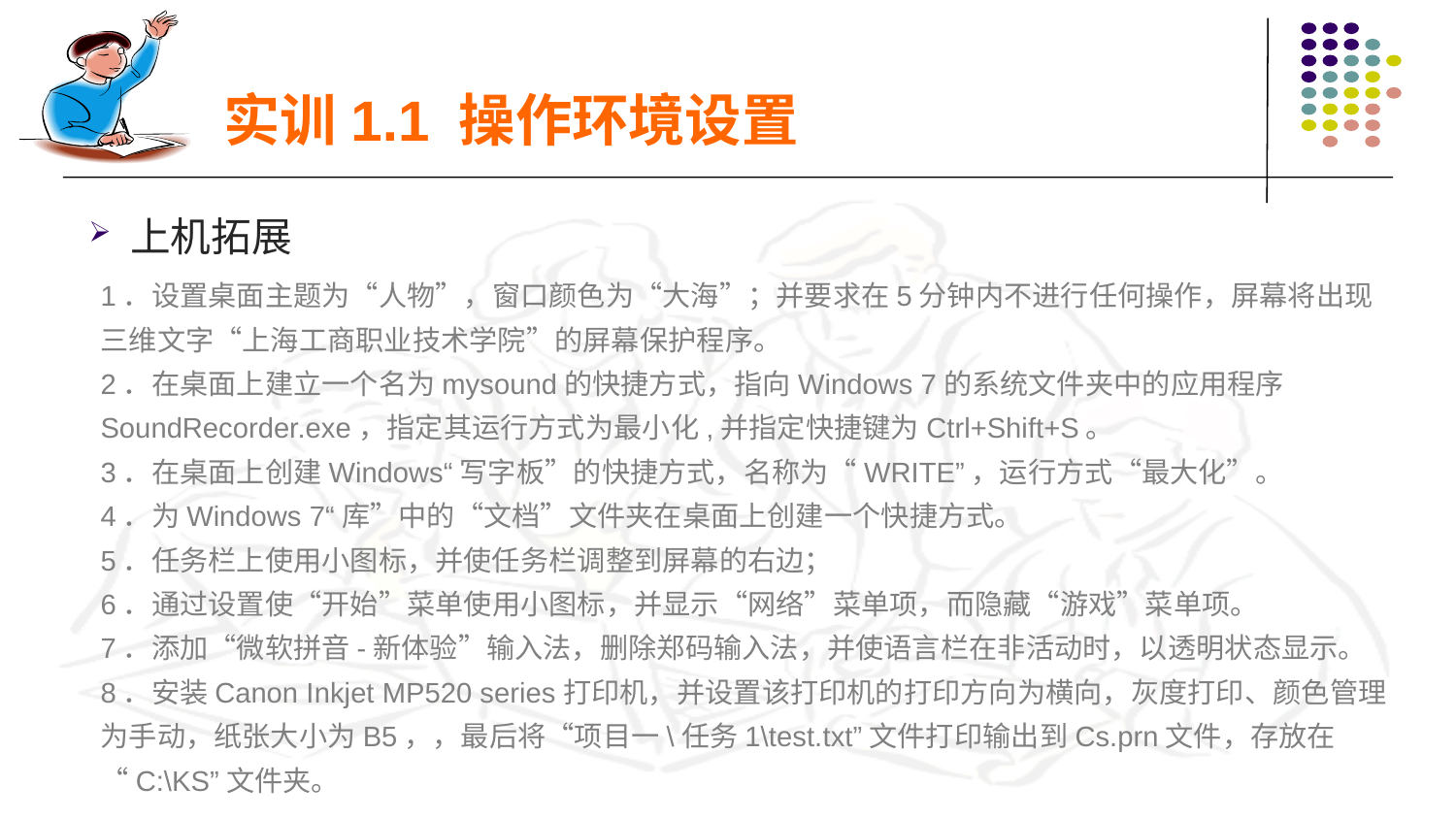

实训1.1 操作环境设置
 上机拓展
1．设置桌面主题为“人物”，窗口颜色为“大海”；并要求在5分钟内不进行任何操作，屏幕将出现三维文字“上海工商职业技术学院”的屏幕保护程序。
2．在桌面上建立一个名为mysound的快捷方式，指向Windows 7的系统文件夹中的应用程序SoundRecorder.exe，指定其运行方式为最小化,并指定快捷键为Ctrl+Shift+S。
3．在桌面上创建Windows“写字板”的快捷方式，名称为“WRITE”，运行方式“最大化”。
4．为Windows 7“库”中的“文档”文件夹在桌面上创建一个快捷方式。
5．任务栏上使用小图标，并使任务栏调整到屏幕的右边；
6．通过设置使“开始”菜单使用小图标，并显示“网络”菜单项，而隐藏“游戏”菜单项。
7．添加“微软拼音-新体验”输入法，删除郑码输入法，并使语言栏在非活动时，以透明状态显示。
8．安装Canon Inkjet MP520 series打印机，并设置该打印机的打印方向为横向，灰度打印、颜色管理为手动，纸张大小为B5，，最后将“项目一\任务1\test.txt”文件打印输出到Cs.prn文件，存放在“C:\KS”文件夹。